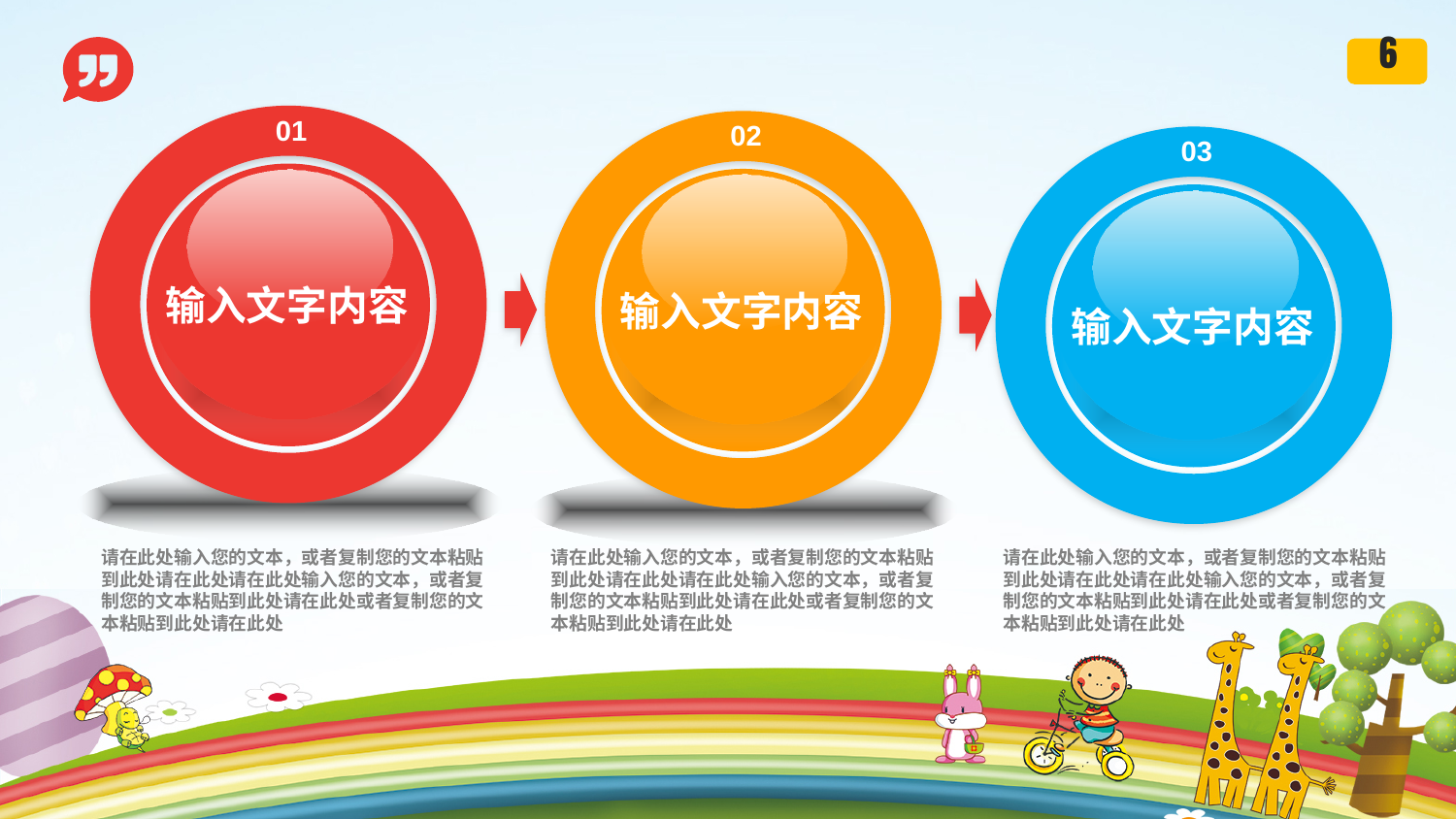

6

01

EXAMPLE TEXT
Go ahead and replace it with your own text.
输入文字内容

02

EXAMPLE TEXT
Go ahead and replace it with your own text.
输入文字内容

03

EXAMPLE TEXT
Go ahead and replace it with your own text.
输入文字内容

请在此处输入您的文本，或者复制您的文本粘贴到此处请在此处请在此处输入您的文本，或者复制您的文本粘贴到此处请在此处或者复制您的文本粘贴到此处请在此处
请在此处输入您的文本，或者复制您的文本粘贴到此处请在此处请在此处输入您的文本，或者复制您的文本粘贴到此处请在此处或者复制您的文本粘贴到此处请在此处
请在此处输入您的文本，或者复制您的文本粘贴到此处请在此处请在此处输入您的文本，或者复制您的文本粘贴到此处请在此处或者复制您的文本粘贴到此处请在此处